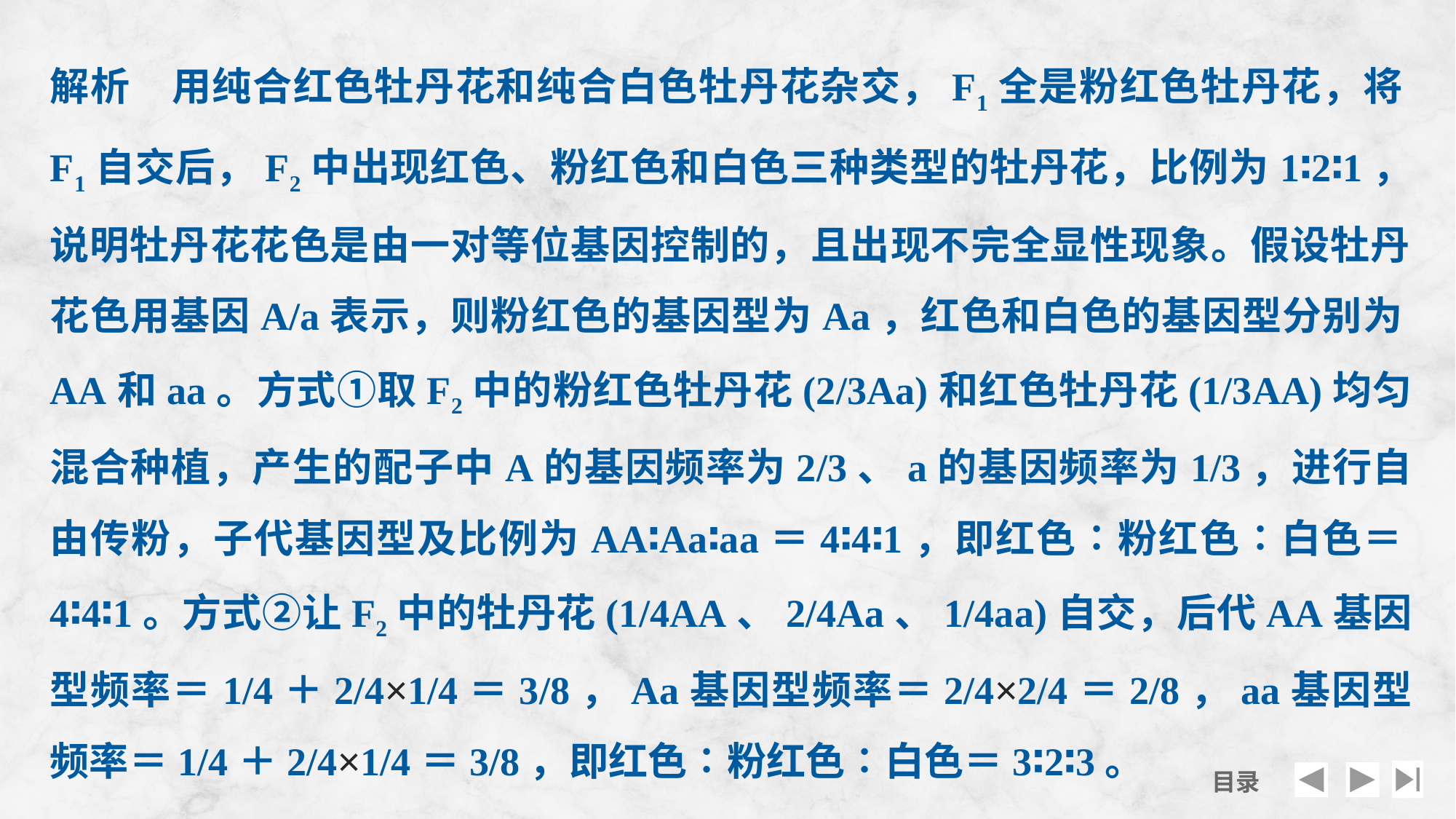

解析　用纯合红色牡丹花和纯合白色牡丹花杂交，F1全是粉红色牡丹花，将F1自交后，F2中出现红色、粉红色和白色三种类型的牡丹花，比例为1∶2∶1，说明牡丹花花色是由一对等位基因控制的，且出现不完全显性现象。假设牡丹花色用基因A/a表示，则粉红色的基因型为Aa，红色和白色的基因型分别为AA和aa。方式①取F2中的粉红色牡丹花(2/3Aa)和红色牡丹花(1/3AA)均匀混合种植，产生的配子中A的基因频率为2/3、a的基因频率为1/3，进行自由传粉，子代基因型及比例为AA∶Aa∶aa＝4∶4∶1，即红色∶粉红色∶白色＝4∶4∶1。方式②让F2中的牡丹花(1/4AA、2/4Aa、1/4aa)自交，后代AA基因型频率＝1/4＋2/4×1/4＝3/8，Aa基因型频率＝2/4×2/4＝2/8，aa基因型频率＝1/4＋2/4×1/4＝3/8，即红色∶粉红色∶白色＝3∶2∶3。